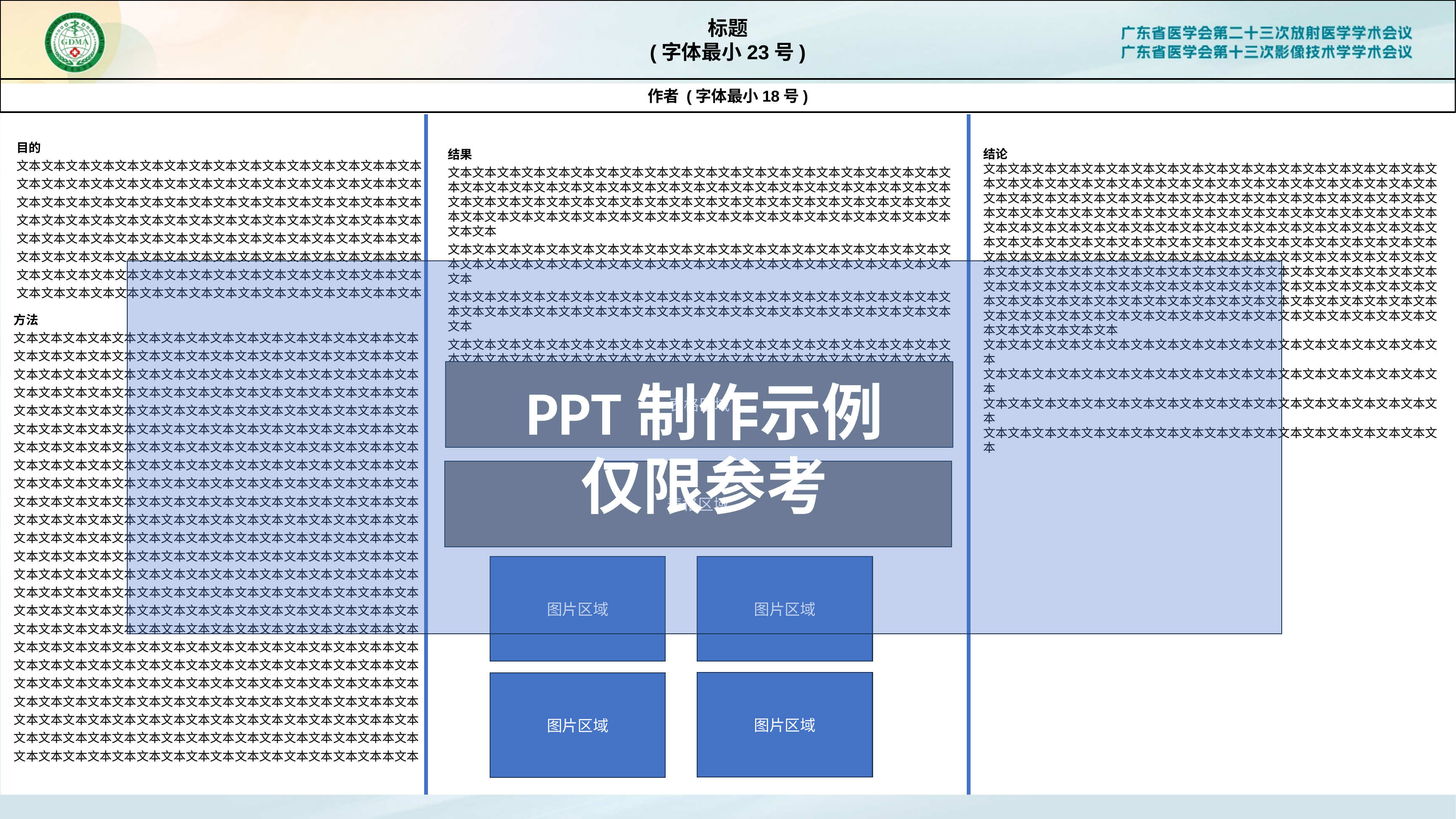

标题
(字体最小23号)
作者 (字体最小18号)
目的
文本文本文本文本文本文本文本文本文本文本文本文本文本文本文本本文本
文本文本文本文本文本文本文本文本文本文本文本文本文本文本文本本文本
文本文本文本文本文本文本文本文本文本文本文本文本文本文本文本本文本
文本文本文本文本文本文本文本文本文本文本文本文本文本文本文本本文本
文本文本文本文本文本文本文本文本文本文本文本文本文本文本文本本文本
文本文本文本文本文本文本文本文本文本文本文本文本文本文本文本本文本
文本文本文本文本文本文本文本文本文本文本文本文本文本文本文本本文本
文本文本文本文本文本文本文本文本文本文本文本文本文本文本文本本文本

结论
文本文本文本文本文本文本文本文本文本文本文本文本文本文本文本文本文本文本文本文本文本文本文本文本文本文本文本文本文本文本文本文本文本文本文本文本文本文本文本文本文本文本文本文本文本文本文本文本文本文本文本文本文本文本文本文本文本文本文本文本文本文本文本文本文本文本文本文本文本文本文本文本文本文本文本文本文本文本文本文本文本文本文本文本文本文本文本文本文本文本文本文本文本文本文本文本文本文本文本文本文本文本文本文本文本文本文本文本文本文本文本文本文本文本文本文本文本文本文本文本文本文本文本文本文本文本文本文本文本文本文本文本文本文本文本文本文本文本文本文本文本文本文本文本文本文本文本文本文本文本文本文本文本文本文本文本文本文本文本文本文本文本文本文本文本文本文本文本文本文本文本文本文本文本文本文本文本文本文本文本文本文本文本文本文本文本文本文本文本文本文本文本文本文本文本文本文本文本文本文本文本文本文本文本文本文本文本文本文本
文本文本文本文本文本文本文本文本文本文本文本文本文本文本文本文本文本文本文本
文本文本文本文本文本文本文本文本文本文本文本文本文本文本文本文本文本文本文本
文本文本文本文本文本文本文本文本文本文本文本文本文本文本文本文本文本文本文本
文本文本文本文本文本文本文本文本文本文本文本文本文本文本文本文本文本文本文本
结果
文本文本文本文本文本文本文本文本文本文本文本文本文本文本文本文本文本文本文本文本文本文本文本文本文本文本文本文本文本文本文本文本文本文本文本文本文本文本文本文本文本文本文本文本文本文本文本文本文本文本文本文本文本文本文本文本文本文本文本文本文本文本文本文本文本文本文本文本文本文本文本文本文本文本文本文本文本文本文本文本文本文本文本文本
文本文本文本文本文本文本文本文本文本文本文本文本文本文本文本文本文本文本文本文本文本文本文本文本文本文本文本文本文本文本文本文本文本文本文本文本文本文本文本文本文本文本
文本文本文本文本文本文本文本文本文本文本文本文本文本文本文本文本文本文本文本文本文本文本文本文本文本文本文本文本文本文本文本文本文本文本文本文本文本文本文本文本文本文本
文本文本文本文本文本文本文本文本文本文本文本文本文本文本文本文本文本文本文本文本文本文本文本文本文本文本文本文本文本文本文本文本文本文本文本文本文本文本文本文本文本文本
PPT制作示例
仅限参考
方法
文本文本文本文本文本文本文本文本文本文本文本文本文本文本文本本文本
文本文本文本文本文本文本文本文本文本文本文本文本文本文本文本本文本
文本文本文本文本文本文本文本文本文本文本文本文本文本文本文本本文本
文本文本文本文本文本文本文本文本文本文本文本文本文本文本文本本文本
文本文本文本文本文本文本文本文本文本文本文本文本文本文本文本本文本
文本文本文本文本文本文本文本文本文本文本文本文本文本文本文本本文本
文本文本文本文本文本文本文本文本文本文本文本文本文本文本文本本文本
文本文本文本文本文本文本文本文本文本文本文本文本文本文本文本本文本
文本文本文本文本文本文本文本文本文本文本文本文本文本文本文本本文本
文本文本文本文本文本文本文本文本文本文本文本文本文本文本文本本文本
文本文本文本文本文本文本文本文本文本文本文本文本文本文本文本本文本
文本文本文本文本文本文本文本文本文本文本文本文本文本文本文本本文本
文本文本文本文本文本文本文本文本文本文本文本文本文本文本文本本文本
文本文本文本文本文本文本文本文本文本文本文本文本文本文本文本本文本
文本文本文本文本文本文本文本文本文本文本文本文本文本文本文本本文本
文本文本文本文本文本文本文本文本文本文本文本文本文本文本文本本文本
文本文本文本文本文本文本文本文本文本文本文本文本文本文本文本本文本
文本文本文本文本文本文本文本文本文本文本文本文本文本文本文本本文本
文本文本文本文本文本文本文本文本文本文本文本文本文本文本文本本文本
文本文本文本文本文本文本文本文本文本文本文本文本文本文本文本本文本
文本文本文本文本文本文本文本文本文本文本文本文本文本文本文本本文本
文本文本文本文本文本文本文本文本文本文本文本文本文本文本文本本文本
文本文本文本文本文本文本文本文本文本文本文本文本文本文本文本本文本
文本文本文本文本文本文本文本文本文本文本文本文本文本文本文本本文本

表格区域
表格区域
图片区域
图片区域
图片区域
图片区域